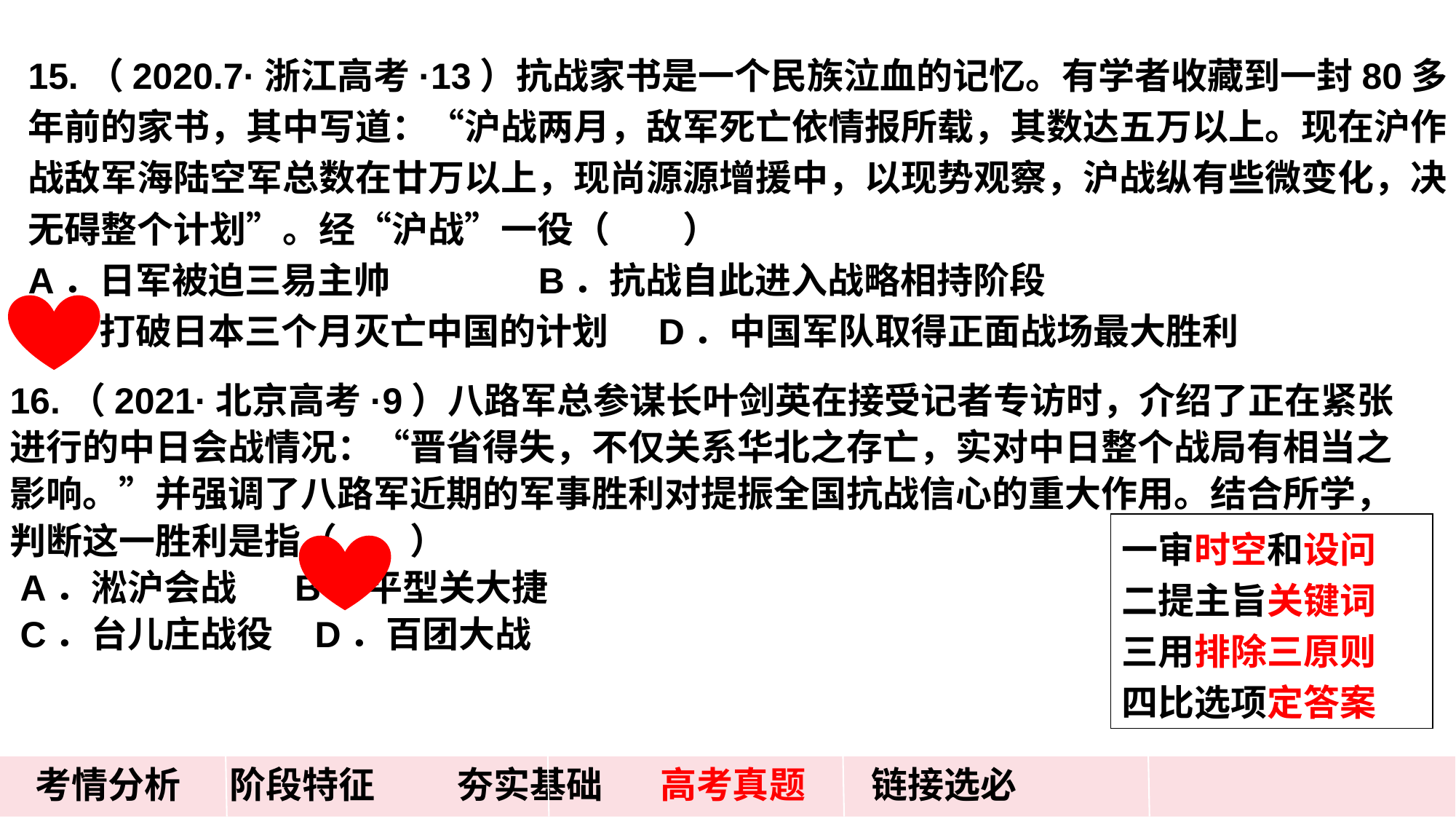

15.（2020.7·浙江高考·13）抗战家书是一个民族泣血的记忆。有学者收藏到一封80多年前的家书，其中写道：“沪战两月，敌军死亡依情报所载，其数达五万以上。现在沪作战敌军海陆空军总数在廿万以上，现尚源源增援中，以现势观察，沪战纵有些微变化，决无碍整个计划”。经“沪战”一役（　　）
A．日军被迫三易主帅                 B．抗战自此进入战略相持阶段
C．打破日本三个月灭亡中国的计划     D．中国军队取得正面战场最大胜利

16.（2021·北京高考·9）八路军总参谋长叶剑英在接受记者专访时，介绍了正在紧张进行的中日会战情况：“晋省得失，不仅关系华北之存亡，实对中日整个战局有相当之影响。”并强调了八路军近期的军事胜利对提振全国抗战信心的重大作用。结合所学，判断这一胜利是指（　　）
 A．淞沪会战      B．平型关大捷
 C．台儿庄战役    D．百团大战
一审时空和设问
二提主旨关键词
三用排除三原则
四比选项定答案

  考情分析      阶段特征          夯实基础       高考真题        链接选必